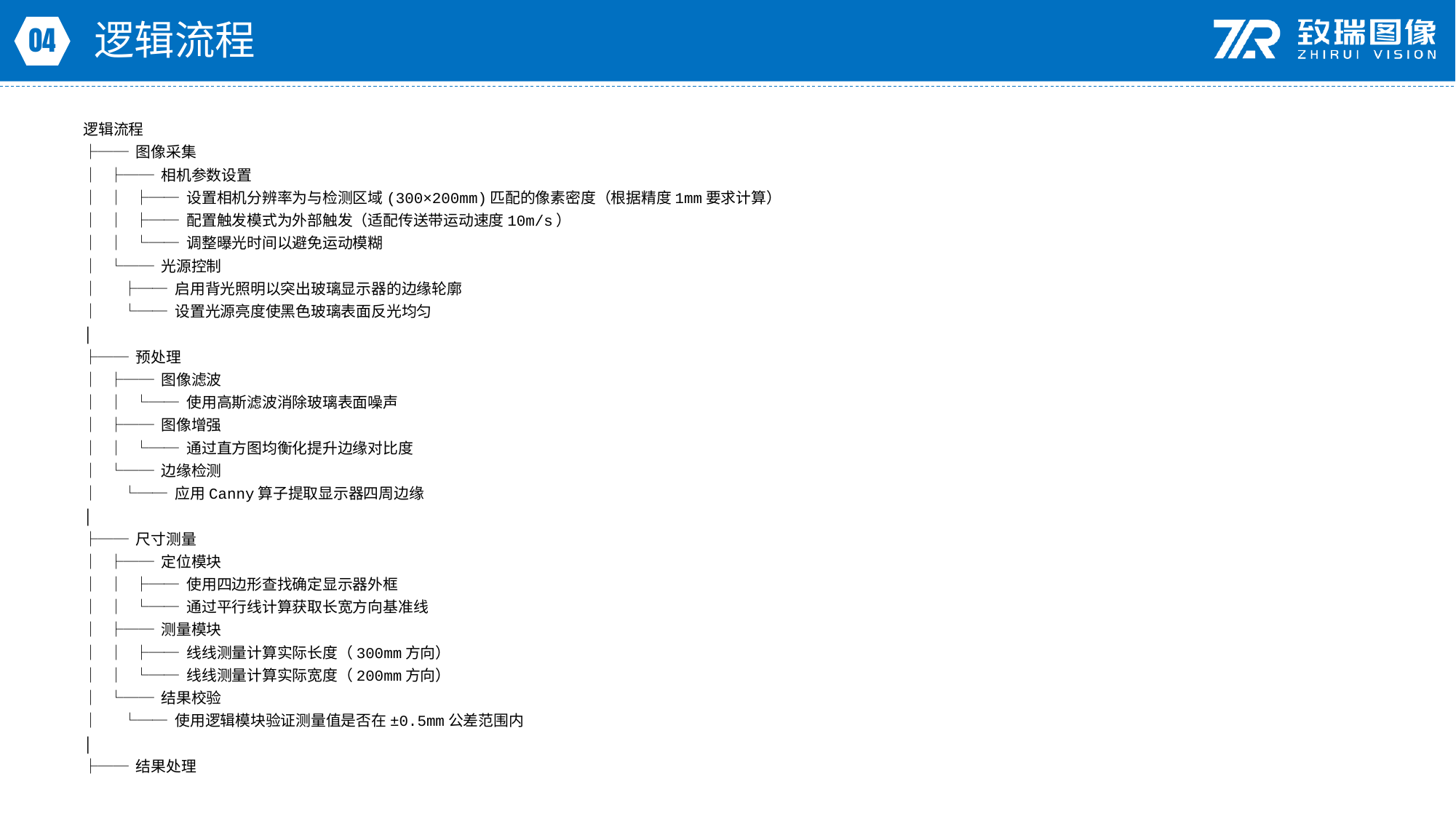

逻辑流程
04

逻辑流程
├── 图像采集
│   ├── 相机参数设置
│   │   ├── 设置相机分辨率为与检测区域(300×200mm)匹配的像素密度（根据精度1mm要求计算）
│   │   ├── 配置触发模式为外部触发（适配传送带运动速度10m/s）
│   │   └── 调整曝光时间以避免运动模糊
│   └── 光源控制
│       ├── 启用背光照明以突出玻璃显示器的边缘轮廓
│       └── 设置光源亮度使黑色玻璃表面反光均匀
│
├── 预处理
│   ├── 图像滤波
│   │   └── 使用高斯滤波消除玻璃表面噪声
│   ├── 图像增强
│   │   └── 通过直方图均衡化提升边缘对比度
│   └── 边缘检测
│       └── 应用Canny算子提取显示器四周边缘
│
├── 尺寸测量
│   ├── 定位模块
│   │   ├── 使用四边形查找确定显示器外框
│   │   └── 通过平行线计算获取长宽方向基准线
│   ├── 测量模块
│   │   ├── 线线测量计算实际长度（300mm方向）
│   │   └── 线线测量计算实际宽度（200mm方向）
│   └── 结果校验
│       └── 使用逻辑模块验证测量值是否在±0.5mm公差范围内
│
├── 结果处理